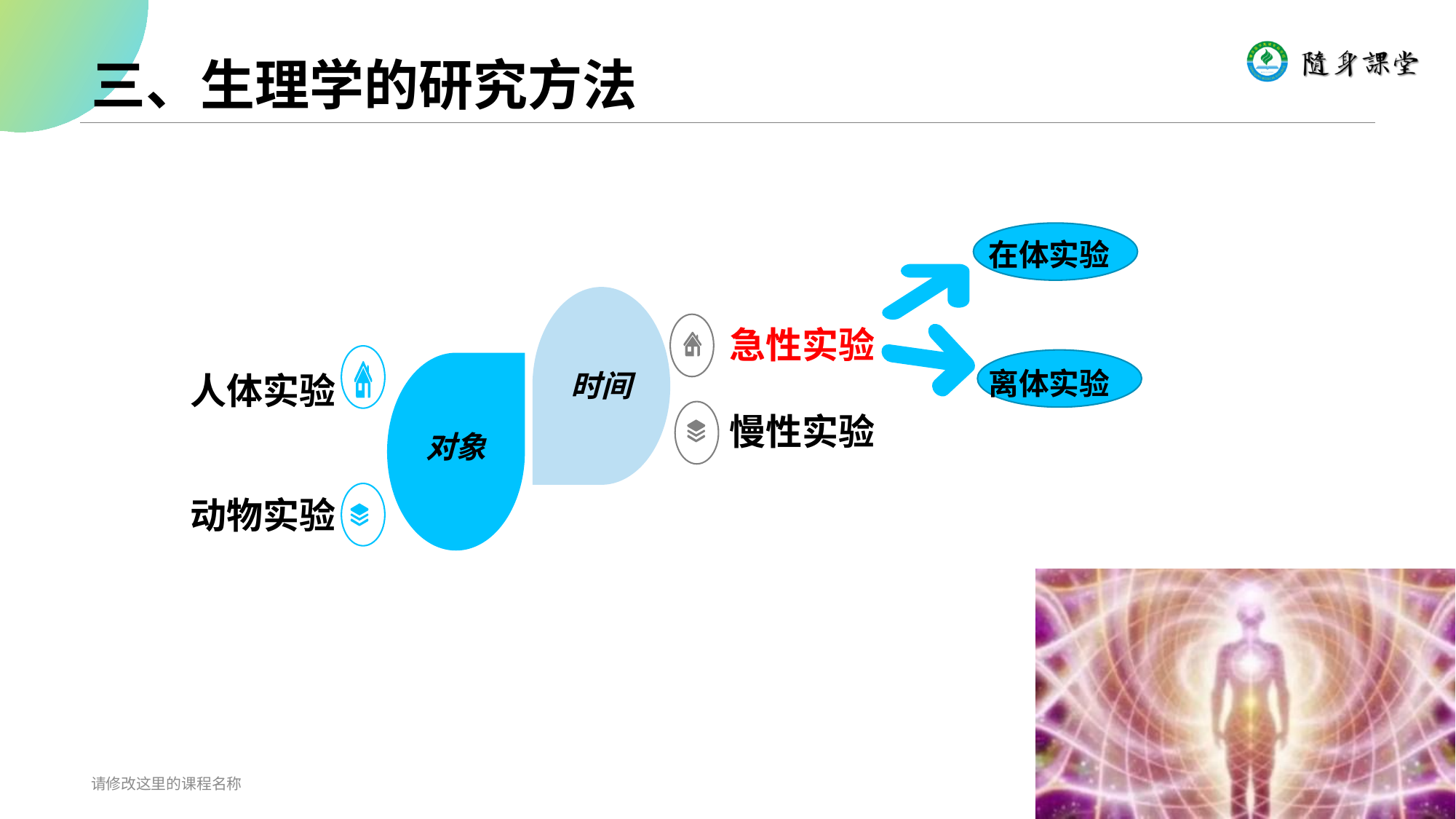

# 三、生理学的研究方法
在体实验

时间

对象

急性实验

人体实验

慢性实验

动物实验

离体实验
请修改这里的课程名称
7